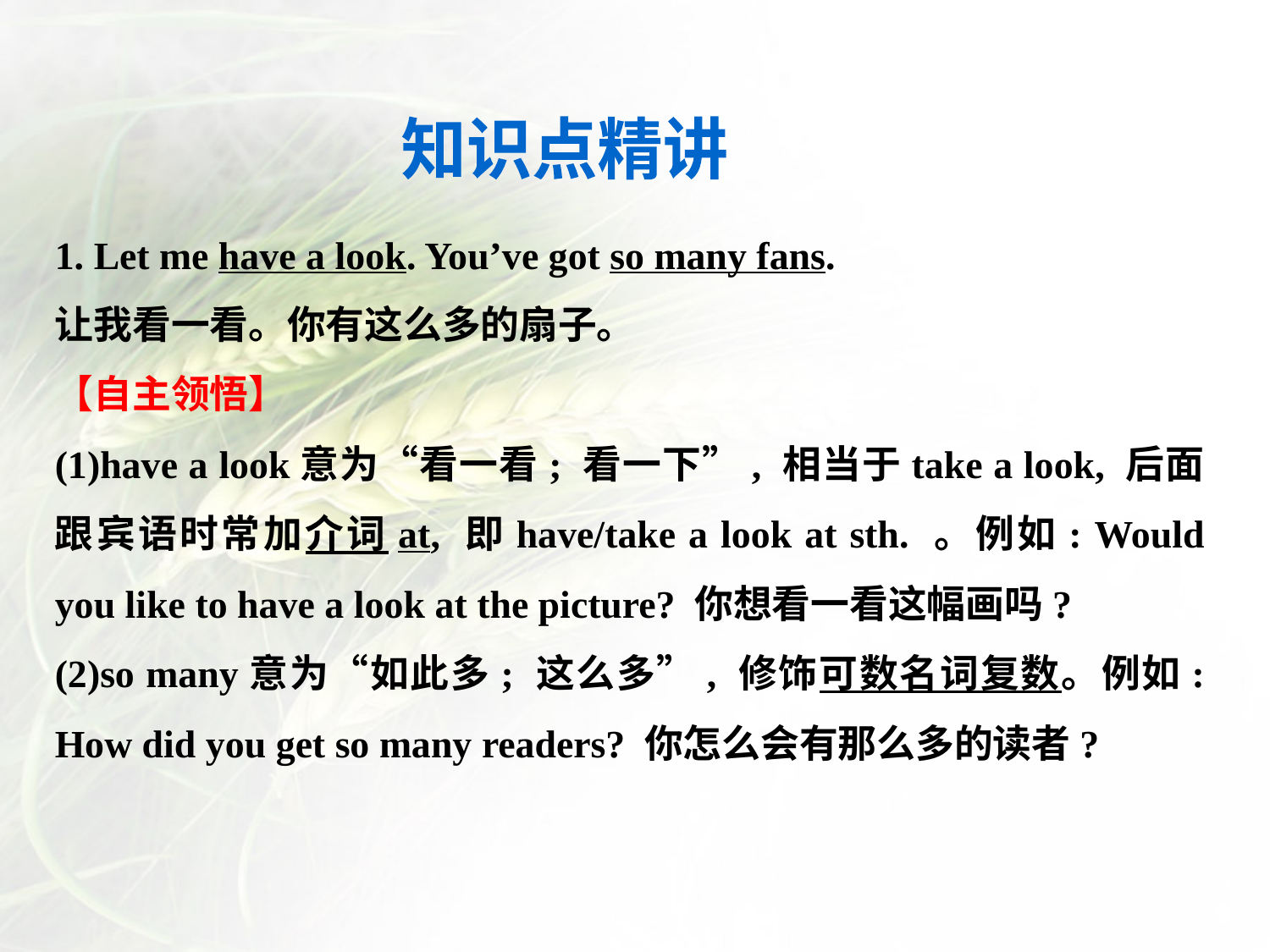

知识点精讲
1. Let me have a look. You’ve got so many fans.
让我看一看。你有这么多的扇子。
【自主领悟】
(1)have a look意为“看一看; 看一下”, 相当于take a look, 后面跟宾语时常加介词at, 即have/take a look at sth. 。例如: Would you like to have a look at the picture? 你想看一看这幅画吗?
(2)so many意为“如此多; 这么多”, 修饰可数名词复数。例如: How did you get so many readers? 你怎么会有那么多的读者?